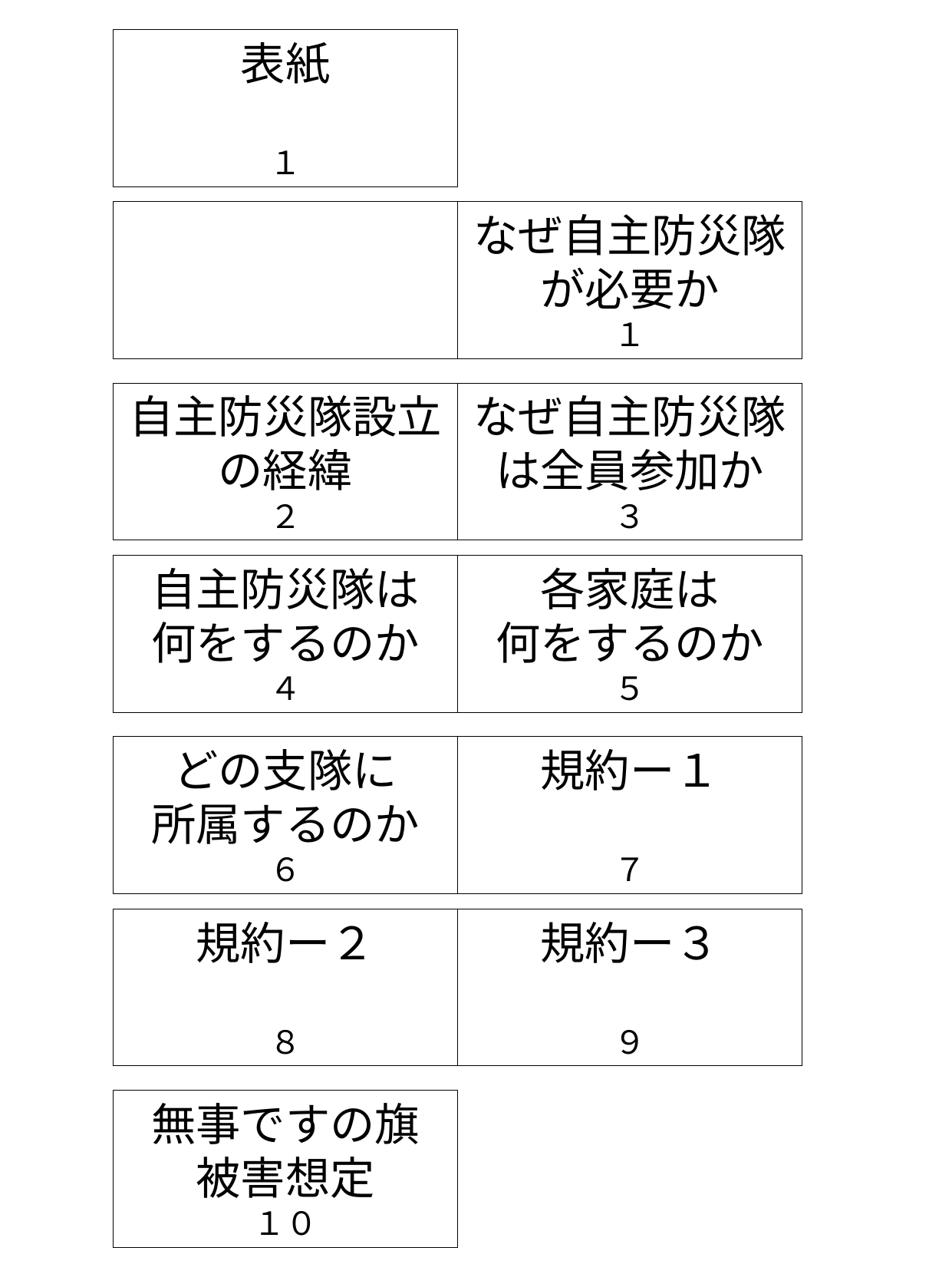

表紙

１

なぜ自主防災隊が必要か
１
自主防災隊設立の経緯
２
なぜ自主防災隊は全員参加か
３
自主防災隊は
何をするのか
４
各家庭は
何をするのか
５
どの支隊に
所属するのか
６
規約ー１

７
規約ー２

８
規約ー３

９
無事ですの旗
被害想定
１０